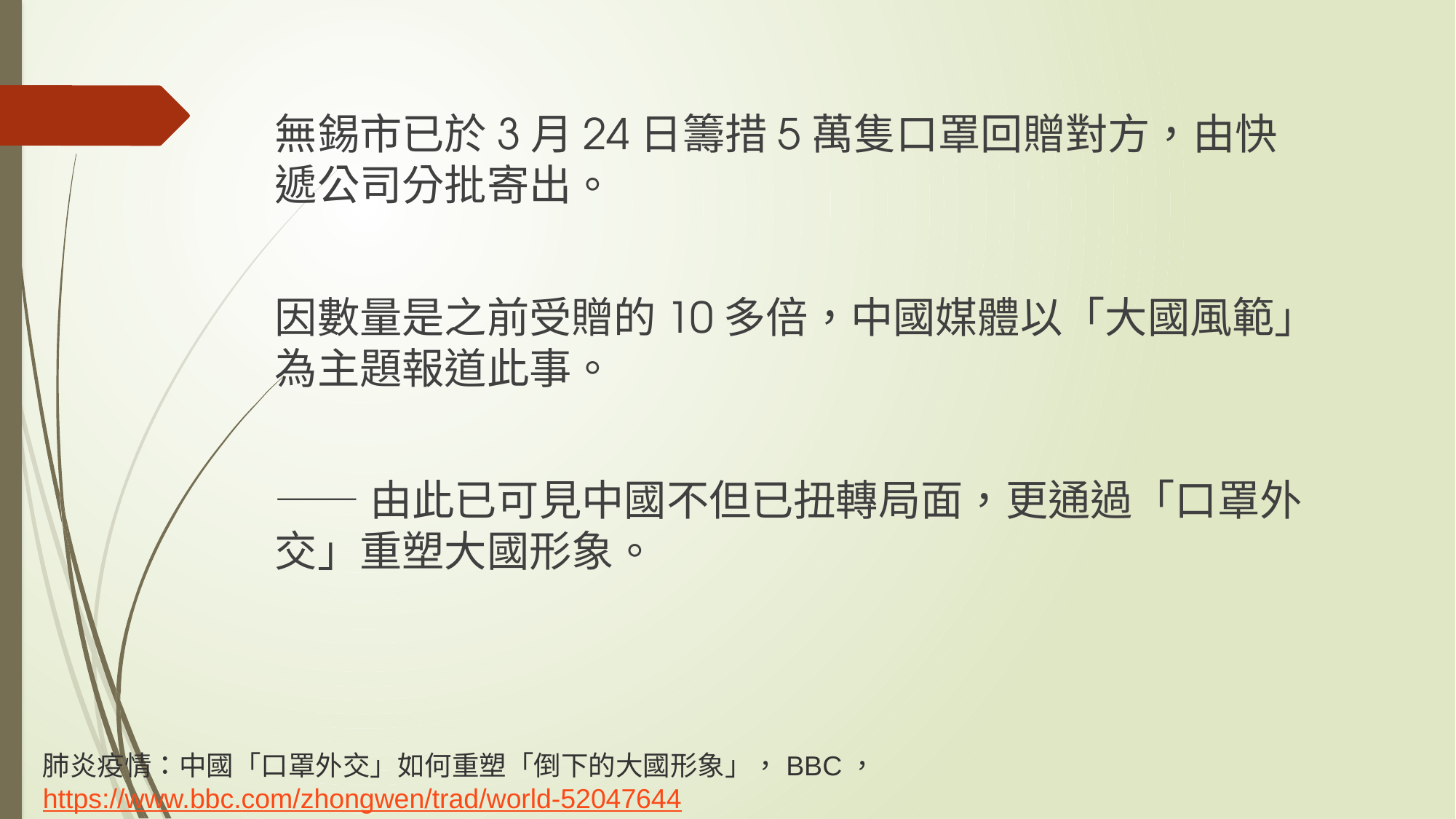

無錫市已於3月24日籌措5萬隻口罩回贈對方，由快遞公司分批寄出。

因數量是之前受贈的10多倍，中國媒體以「大國風範」為主題報道此事。

——由此已可見中國不但已扭轉局面，更通過「口罩外交」重塑大國形象。
肺炎疫情：中國「口罩外交」如何重塑「倒下的大國形象」，BBC，https://www.bbc.com/zhongwen/trad/world-52047644